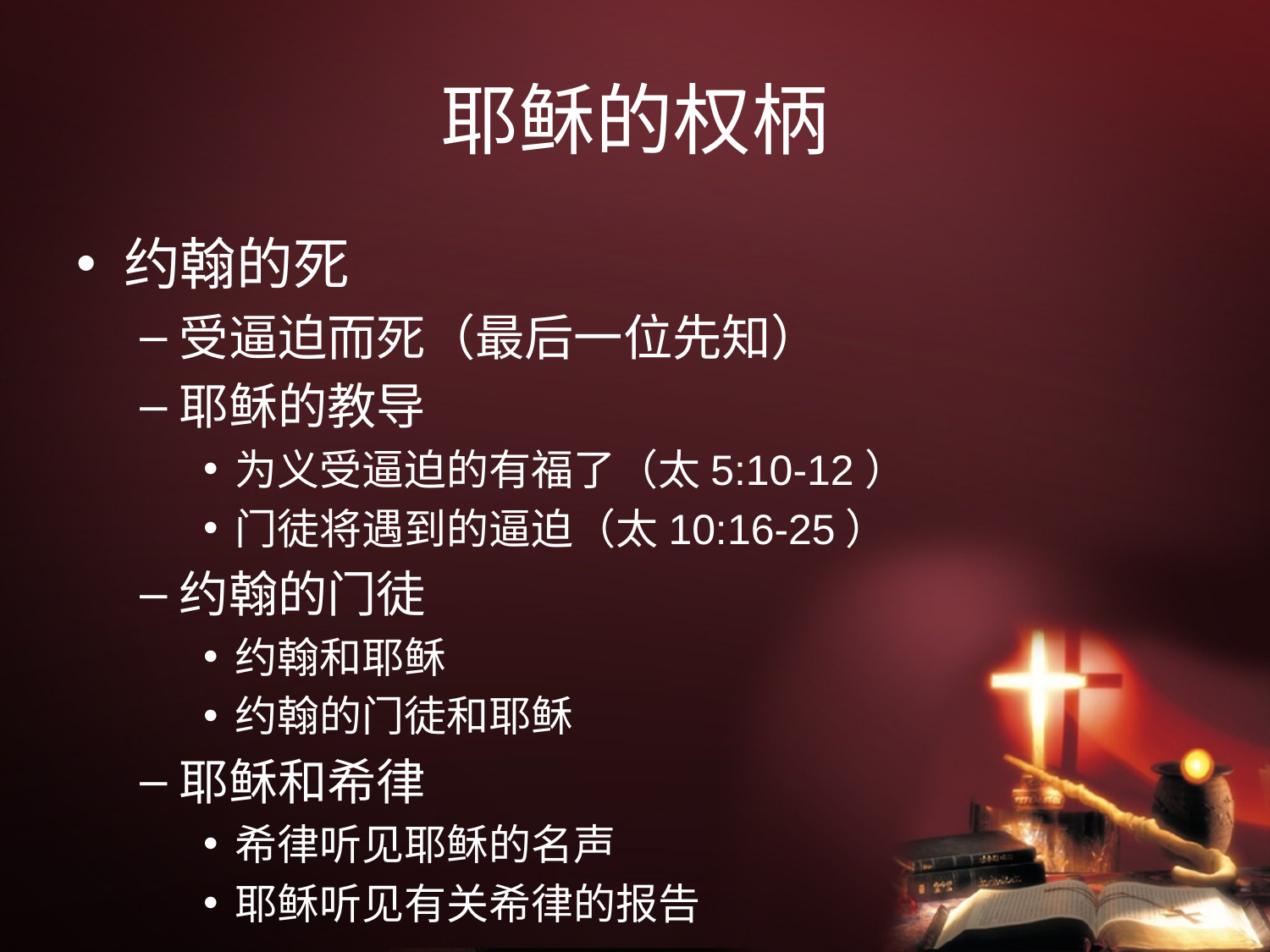

# 耶稣的权柄
约翰的死
受逼迫而死（最后一位先知）
耶稣的教导
为义受逼迫的有福了（太5:10-12）
门徒将遇到的逼迫（太10:16-25）
约翰的门徒
约翰和耶稣
约翰的门徒和耶稣
耶稣和希律
希律听见耶稣的名声
耶稣听见有关希律的报告